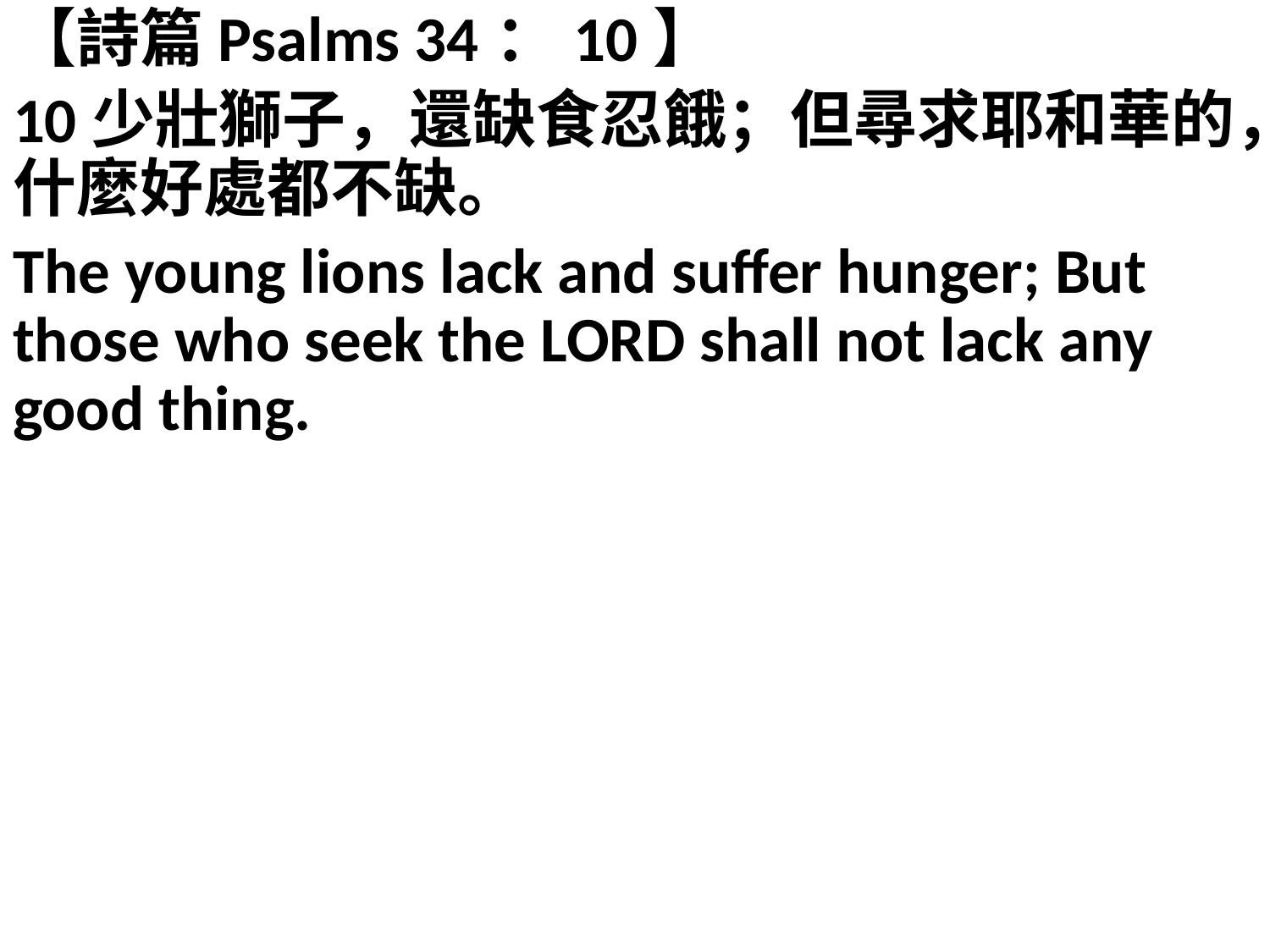

【詩篇Psalms 34：10】
10少壯獅子，還缺食忍餓；但尋求耶和華的，什麼好處都不缺。
The young lions lack and suffer hunger; But those who seek the LORD shall not lack any good thing.